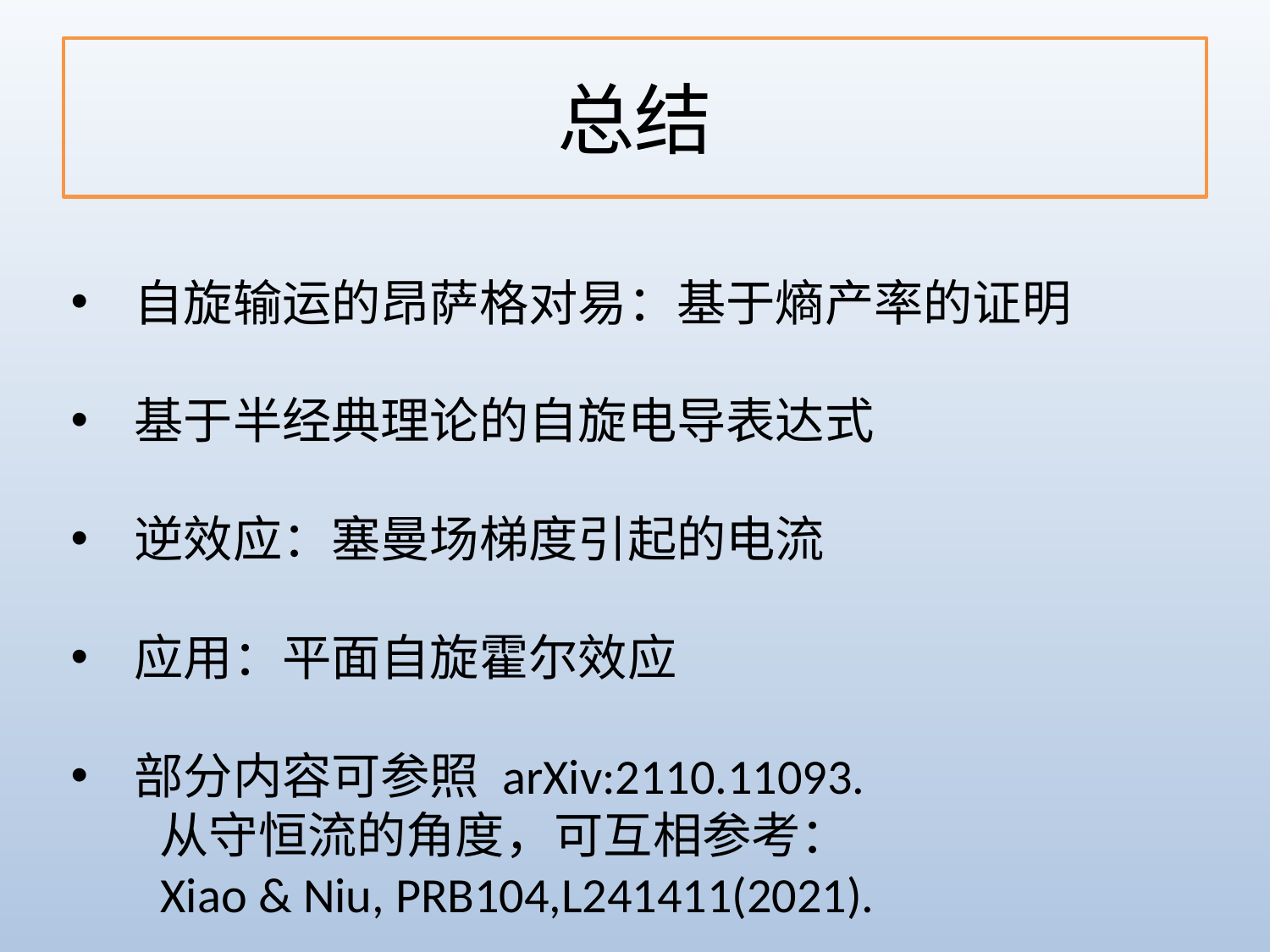

# 总结

自旋输运的昂萨格对易：基于熵产率的证明

基于半经典理论的自旋电导表达式

逆效应：塞曼场梯度引起的电流

应用：平面自旋霍尔效应

部分内容可参照 arXiv:2110.11093.
       从守恒流的角度，可互相参考：
        Xiao & Niu, PRB104,L241411(2021).